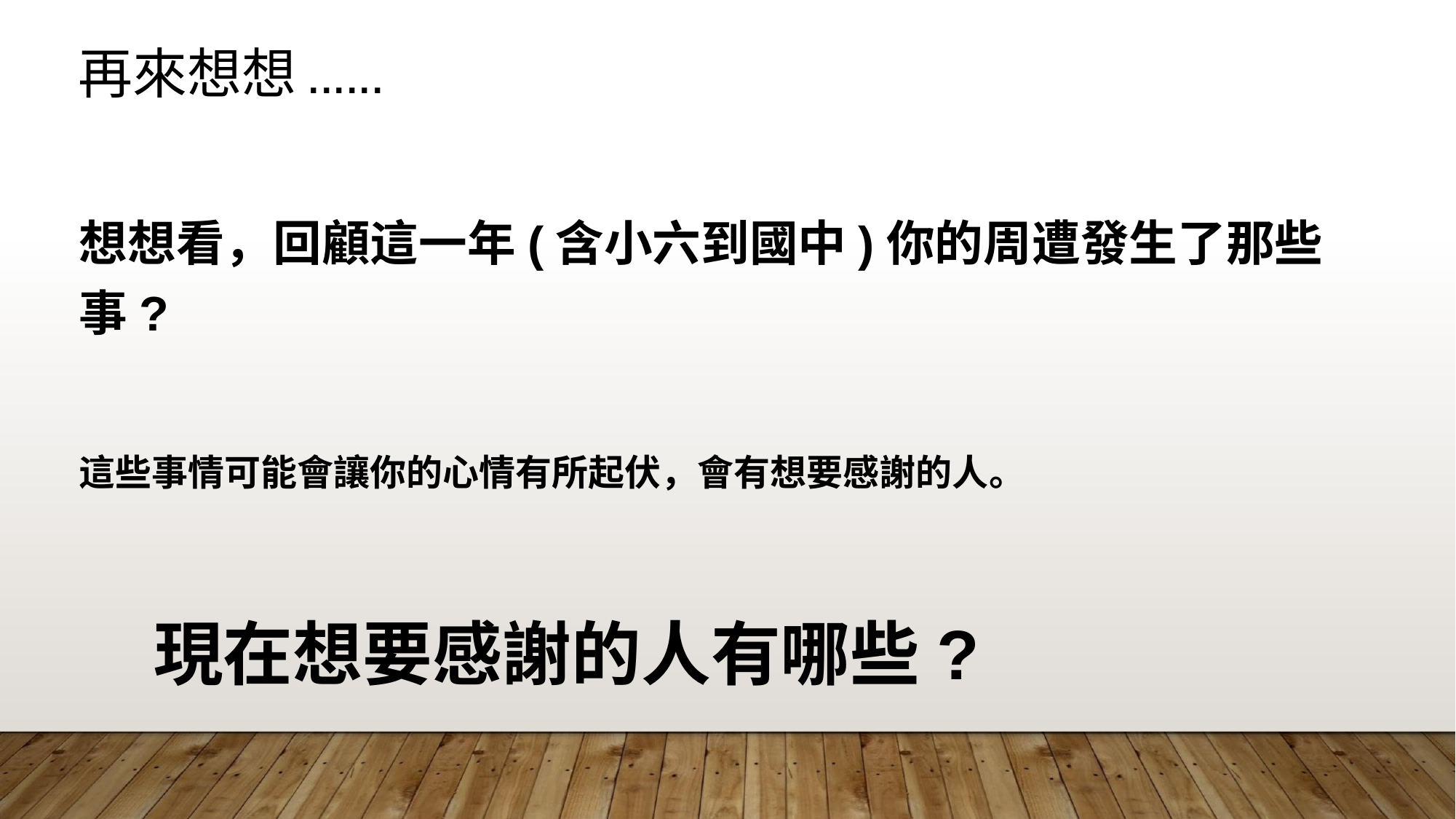

再來想想......
想想看，回顧這一年(含小六到國中)你的周遭發生了那些事?

這些事情可能會讓你的心情有所起伏，會有想要感謝的人。

   現在想要感謝的人有哪些?